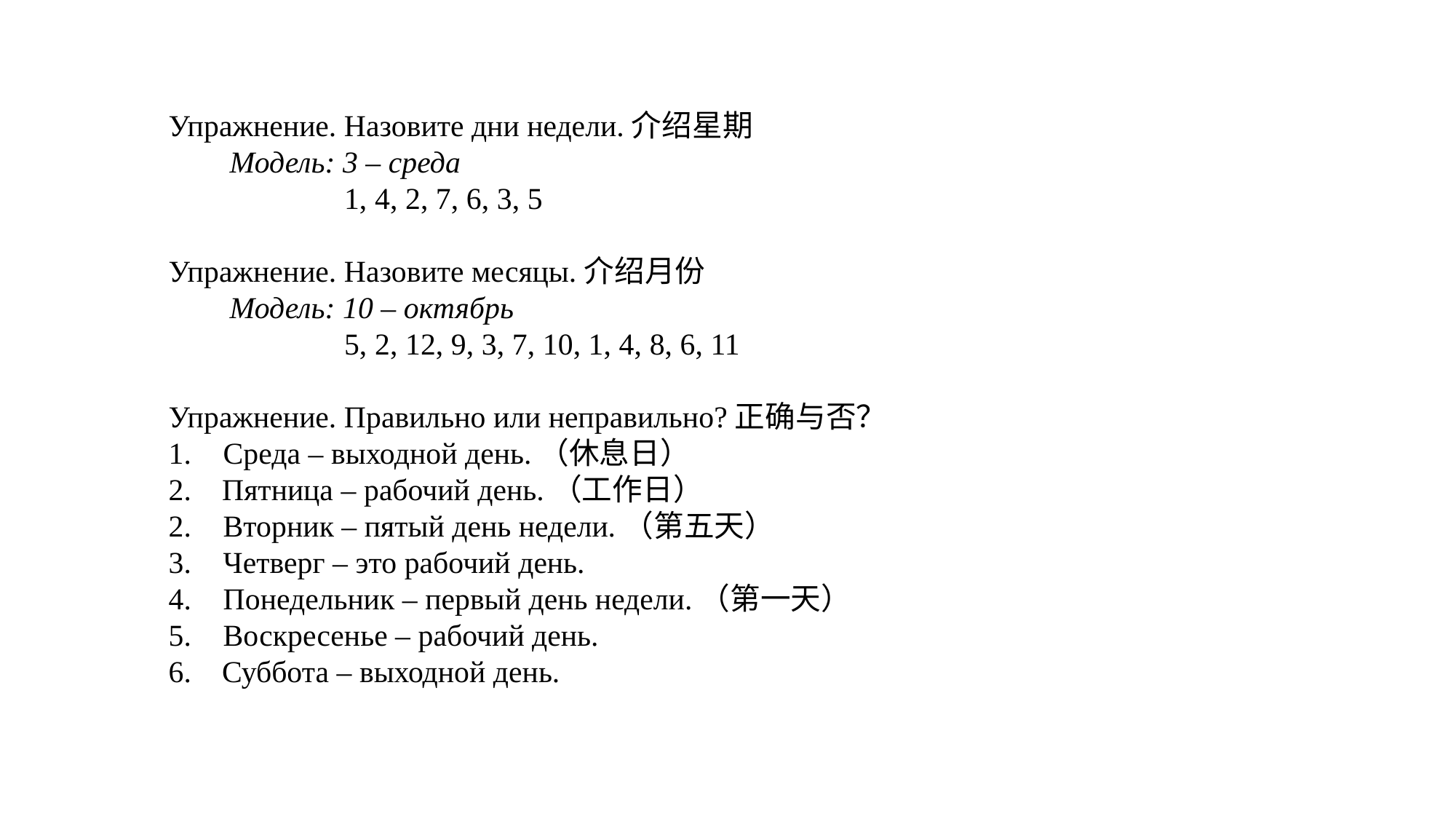

Упражнение. Назовите дни недели.介绍星期
        Модель: 3 – среда
                       1, 4, 2, 7, 6, 3, 5

Упражнение. Назовите месяцы.介绍月份
        Модель: 10 – октябрь
                       5, 2, 12, 9, 3, 7, 10, 1, 4, 8, 6, 11

Упражнение. Правильно или неправильно?正确与否？
Среда – выходной день.（休息日）
2.    Пятница – рабочий день.（工作日）
Вторник – пятый день недели.（第五天）
Четверг – это рабочий день.
Понедельник – первый день недели.（第一天）
Воскресенье – рабочий день.
6.    Суббота – выходной день.